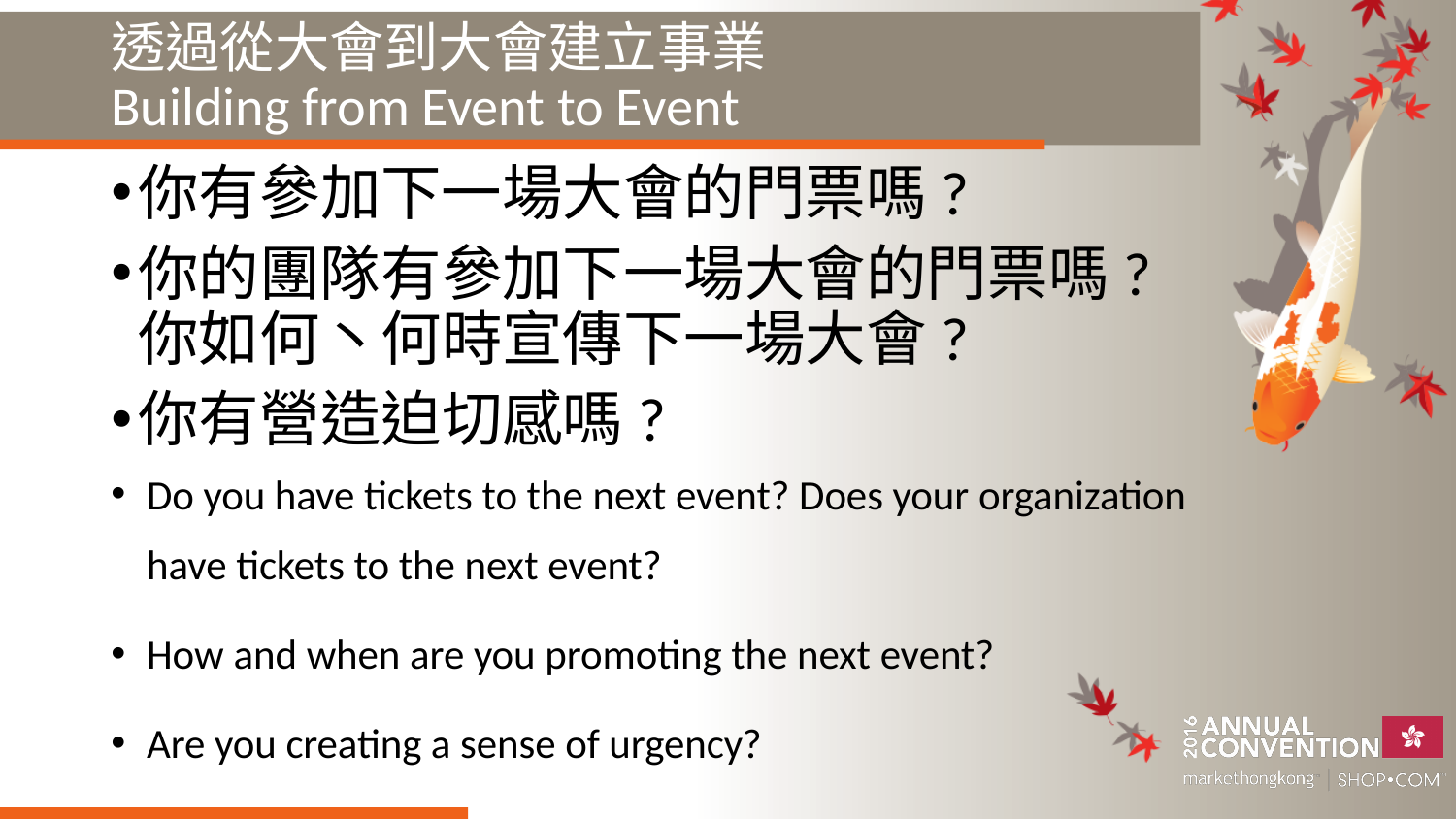

# 透過從大會到大會建立事業 Building from Event to Event

你有參加下一場大會的門票嗎?
你的團隊有參加下一場大會的門票嗎? 你如何丶何時宣傳下一場大會?
你有營造迫切感嗎?
Do you have tickets to the next event? Does your organization have tickets to the next event?
How and when are you promoting the next event?
Are you creating a sense of urgency?